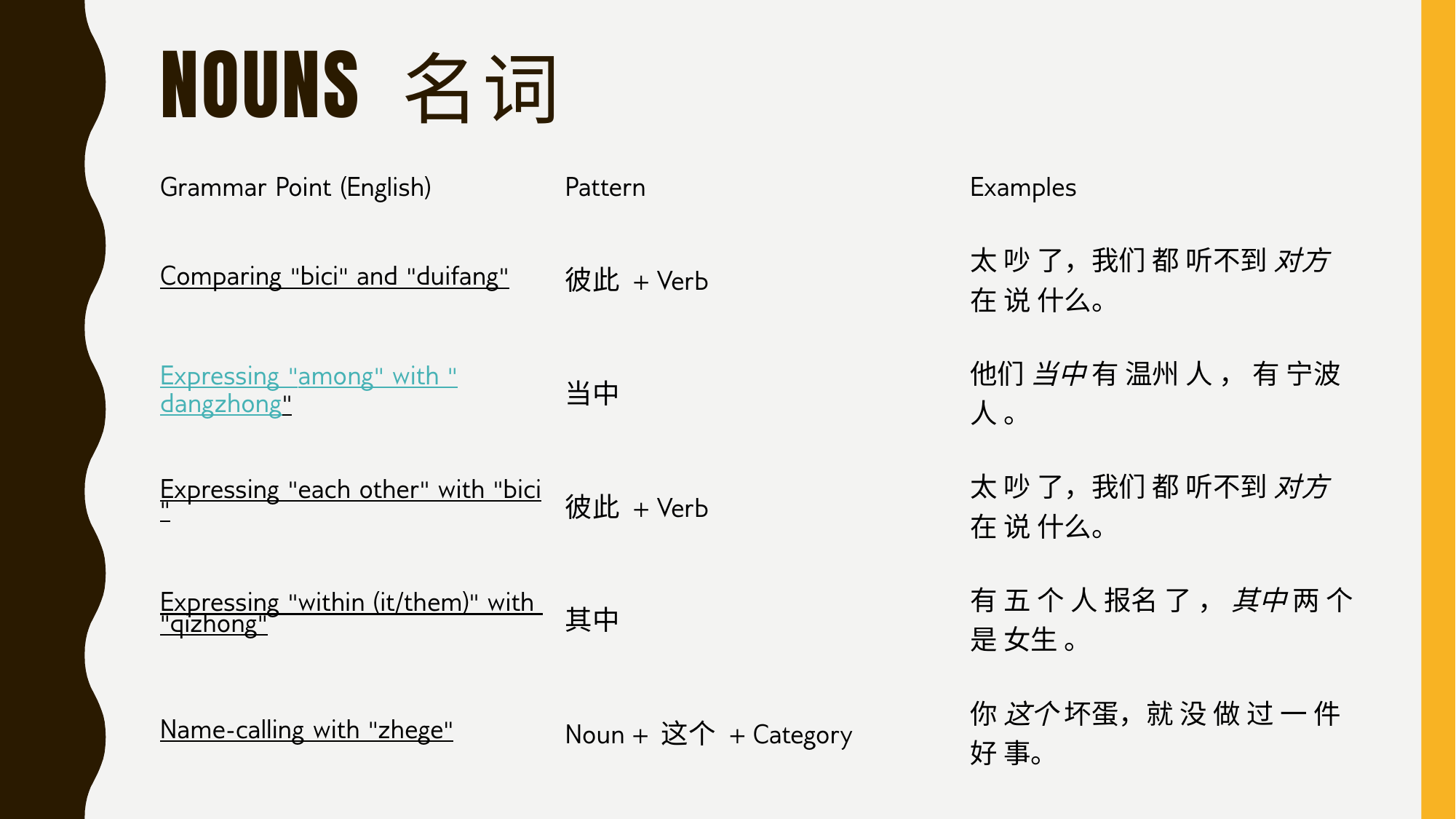

# Nouns 名词
| Grammar Point (English) | Pattern | Examples |
| --- | --- | --- |
| Comparing "bici" and "duifang" | 彼此 + Verb | 太 吵 了，我们 都 听不到 对方 在 说 什么。 |
| Expressing "among" with "dangzhong" | 当中 | 他们 当中 有 温州 人 ， 有 宁波 人 。 |
| Expressing "each other" with "bici" | 彼此 + Verb | 太 吵 了，我们 都 听不到 对方 在 说 什么。 |
| Expressing "within (it/them)" with "qizhong" | 其中 | 有 五 个 人 报名 了 ， 其中 两 个 是 女生 。 |
| Name-calling with "zhege" | Noun + 这个 + Category | 你 这个 坏蛋，就 没 做 过 一 件 好 事。 |